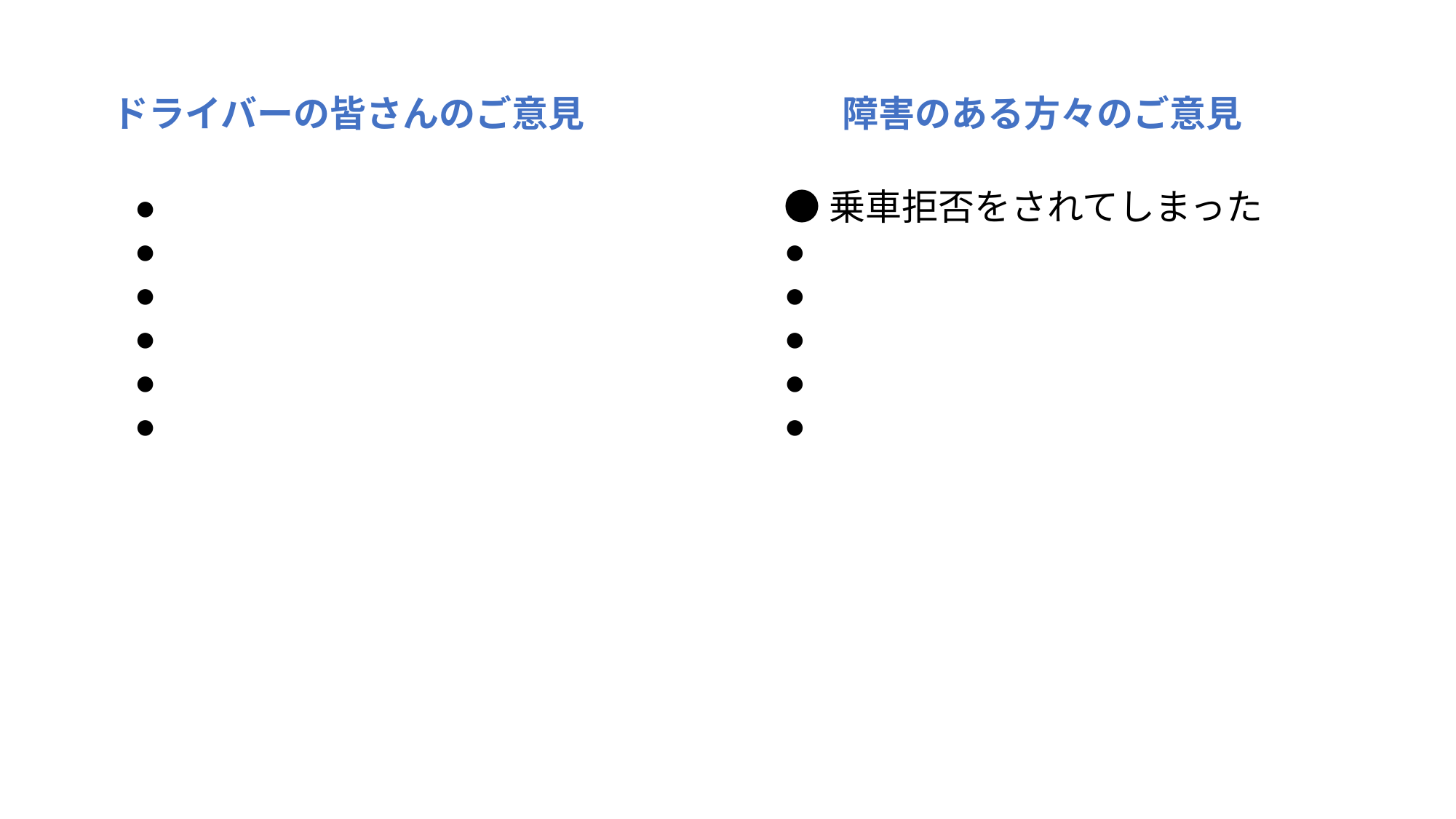

ドライバーの皆さんのご意見
障害のある方々のご意見
●
●
●
●
●
●
●乗車拒否をされてしまった
●
●
●
●
●